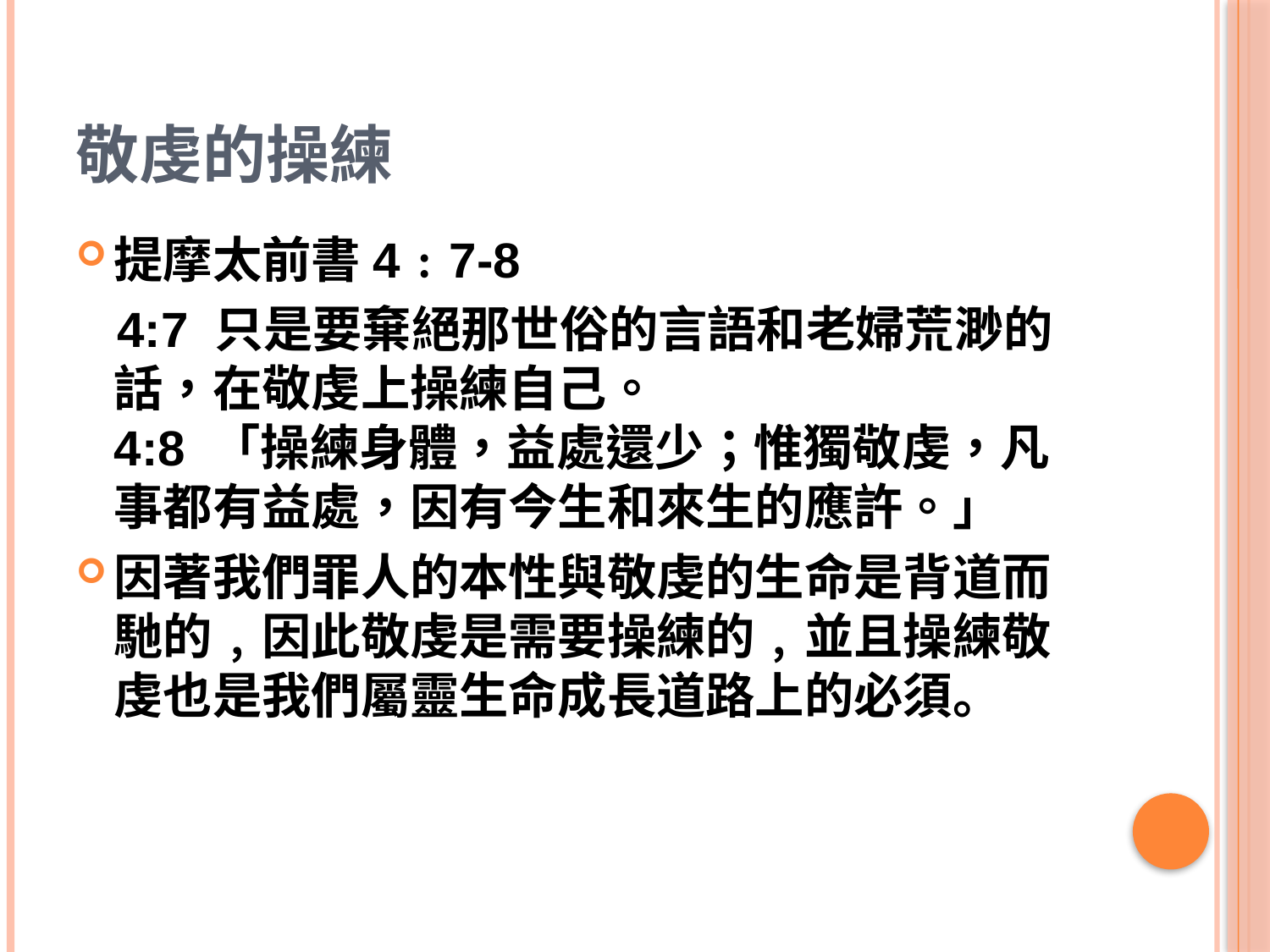

# 敬虔的操練
提摩太前書4﹕7-8
   4:7 只是要棄絕那世俗的言語和老婦荒渺的話，在敬虔上操練自己。
4:8 「操練身體，益處還少；惟獨敬虔，凡事都有益處，因有今生和來生的應許。」
因著我們罪人的本性與敬虔的生命是背道而馳的﹐因此敬虔是需要操練的﹐並且操練敬虔也是我們屬靈生命成長道路上的必須。